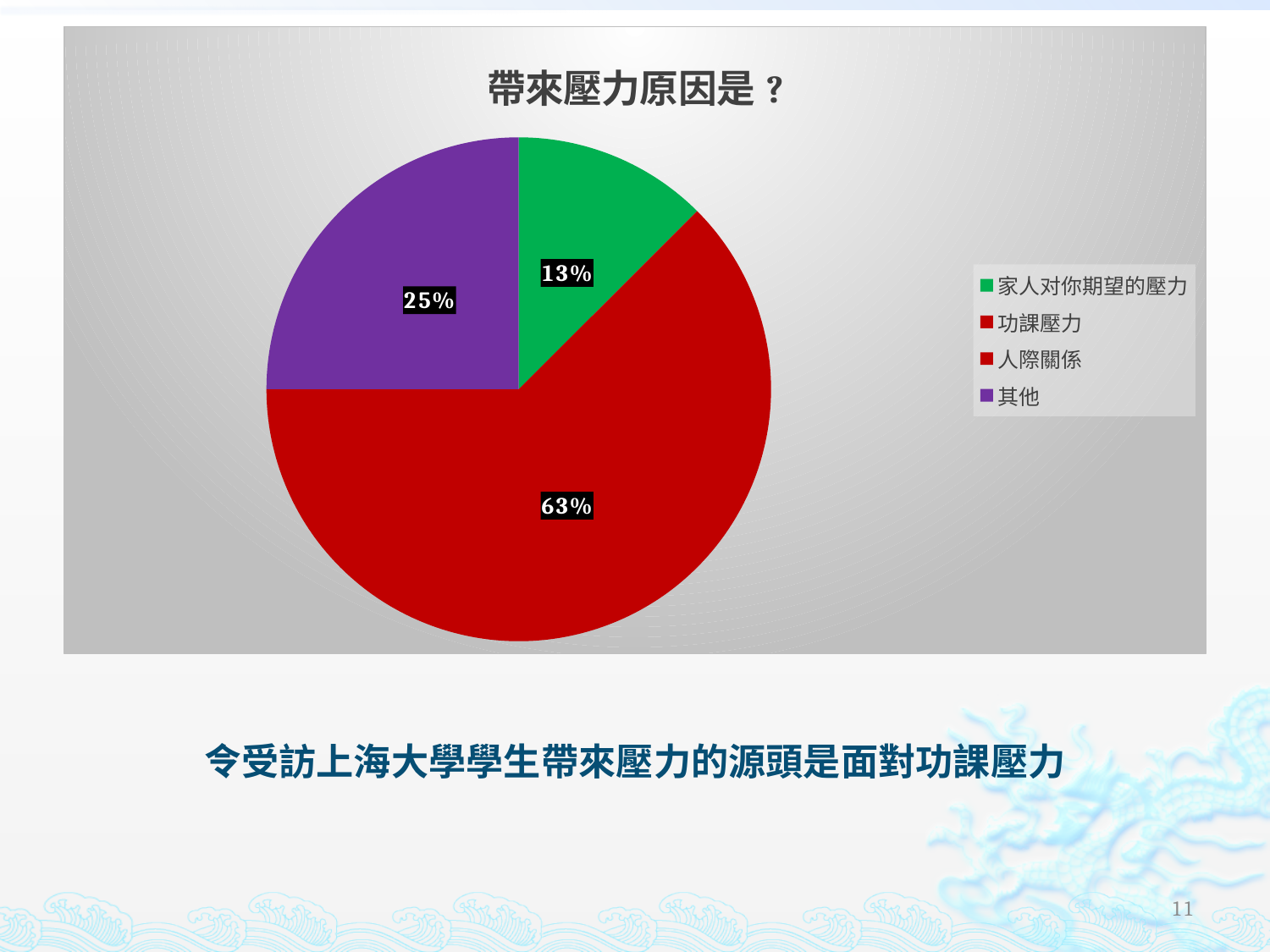

### Chart: 帶來壓力原因是?

| Category | 帶來壓力原因是? |
|---|---|
| 家人对你期望的壓力 | 1.0 |
| 功課壓力 | 5.0 |
| 人際關係 | 0.0 |
| 其他 | 2.0 |
# 令受訪上海大學學生帶來壓力的源頭是面對功課壓力
11